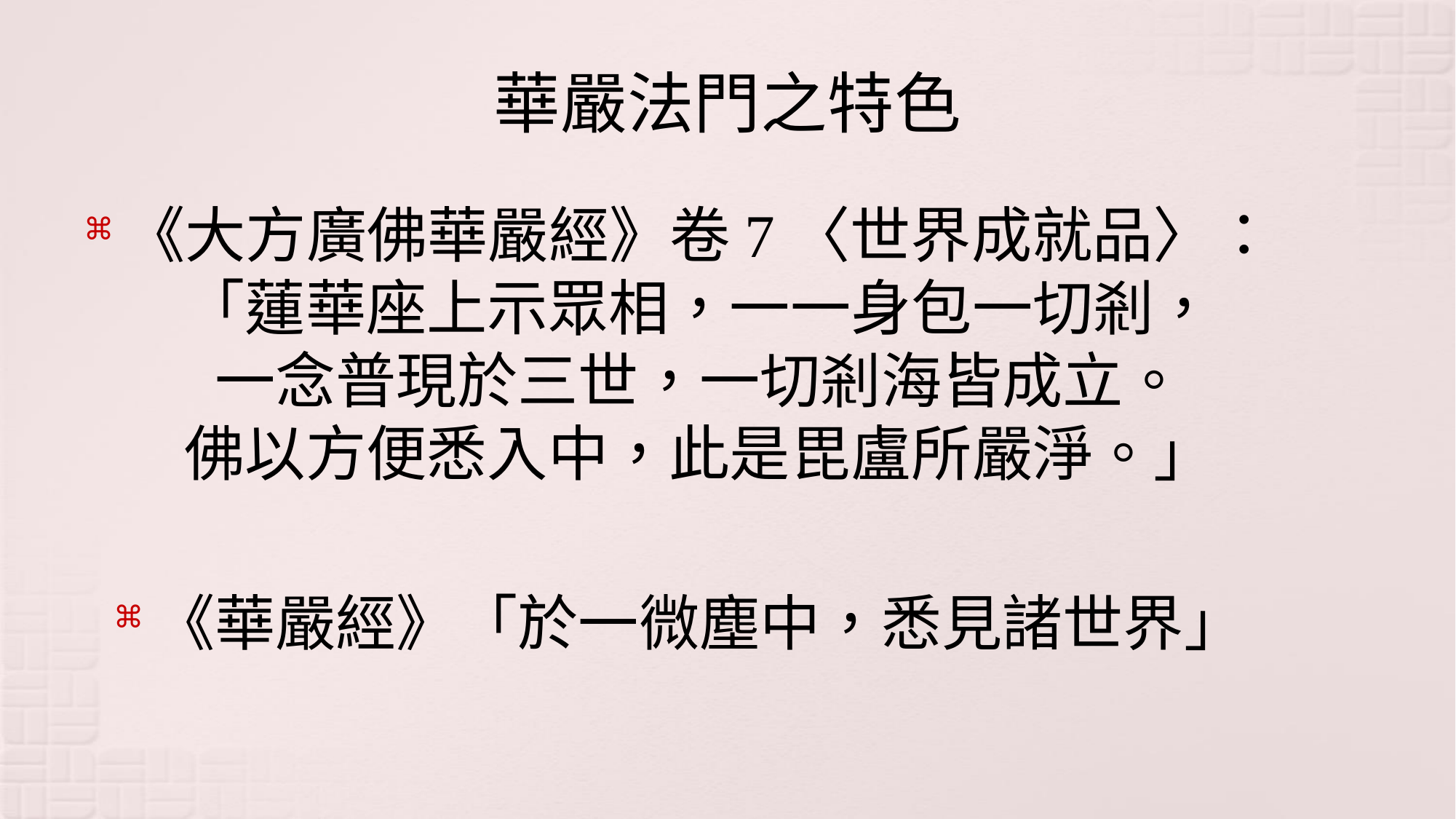

# 華嚴法門之特色
《大方廣佛華嚴經》卷7〈世界成就品〉：
「蓮華座上示眾相，一一身包一切剎，
一念普現於三世，一切剎海皆成立。
佛以方便悉入中，此是毘盧所嚴淨。」

《華嚴經》「於一微塵中，悉見諸世界」